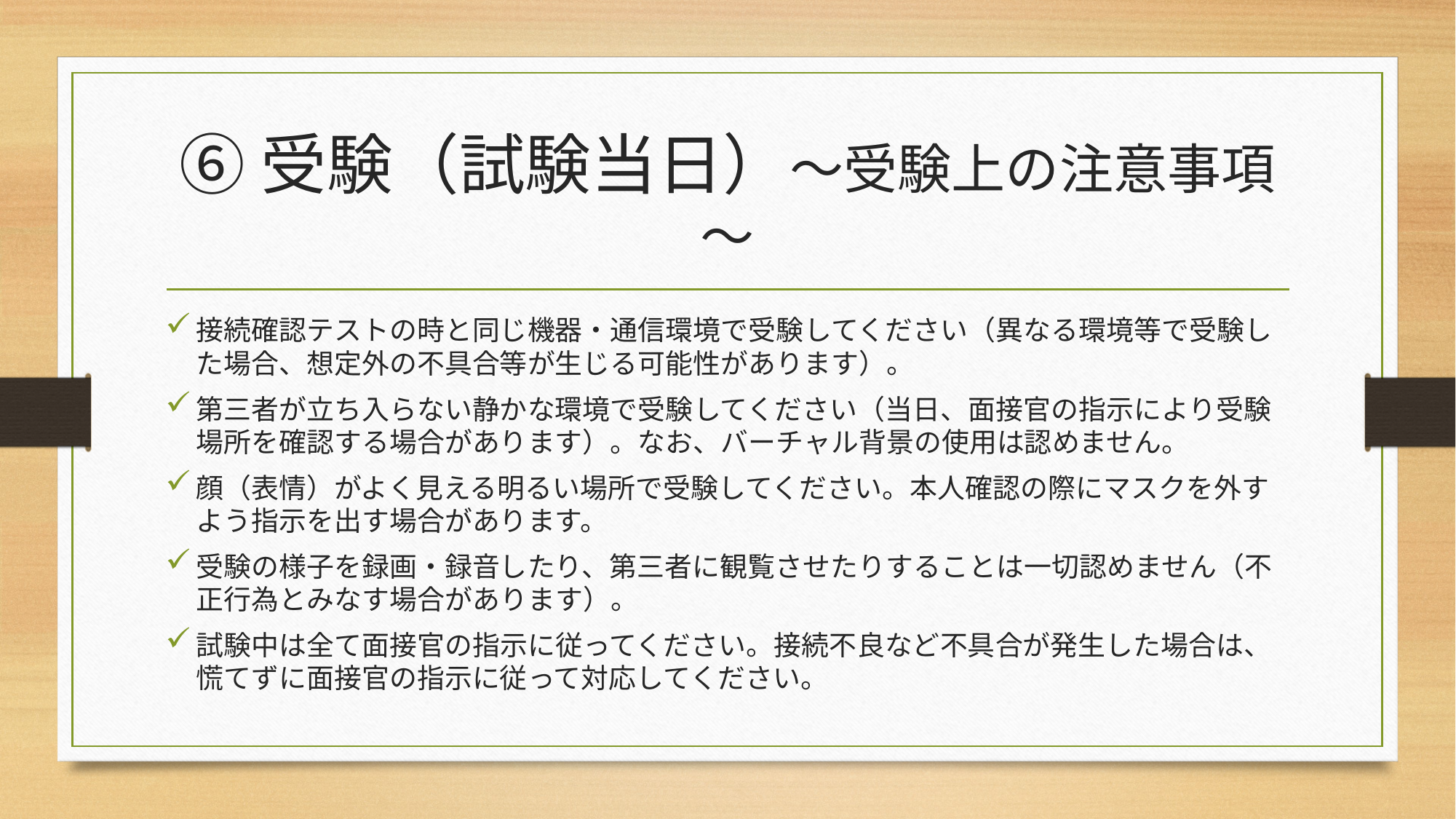

# ⑥受験（試験当日）～受験上の注意事項～
接続確認テストの時と同じ機器・通信環境で受験してください（異なる環境等で受験した場合、想定外の不具合等が生じる可能性があります）。
第三者が立ち入らない静かな環境で受験してください（当日、面接官の指示により受験場所を確認する場合があります）。なお、バーチャル背景の使用は認めません。
顔（表情）がよく見える明るい場所で受験してください。本人確認の際にマスクを外すよう指示を出す場合があります。
受験の様子を録画・録音したり、第三者に観覧させたりすることは一切認めません（不正行為とみなす場合があります）。
試験中は全て面接官の指示に従ってください。接続不良など不具合が発生した場合は、慌てずに面接官の指示に従って対応してください。